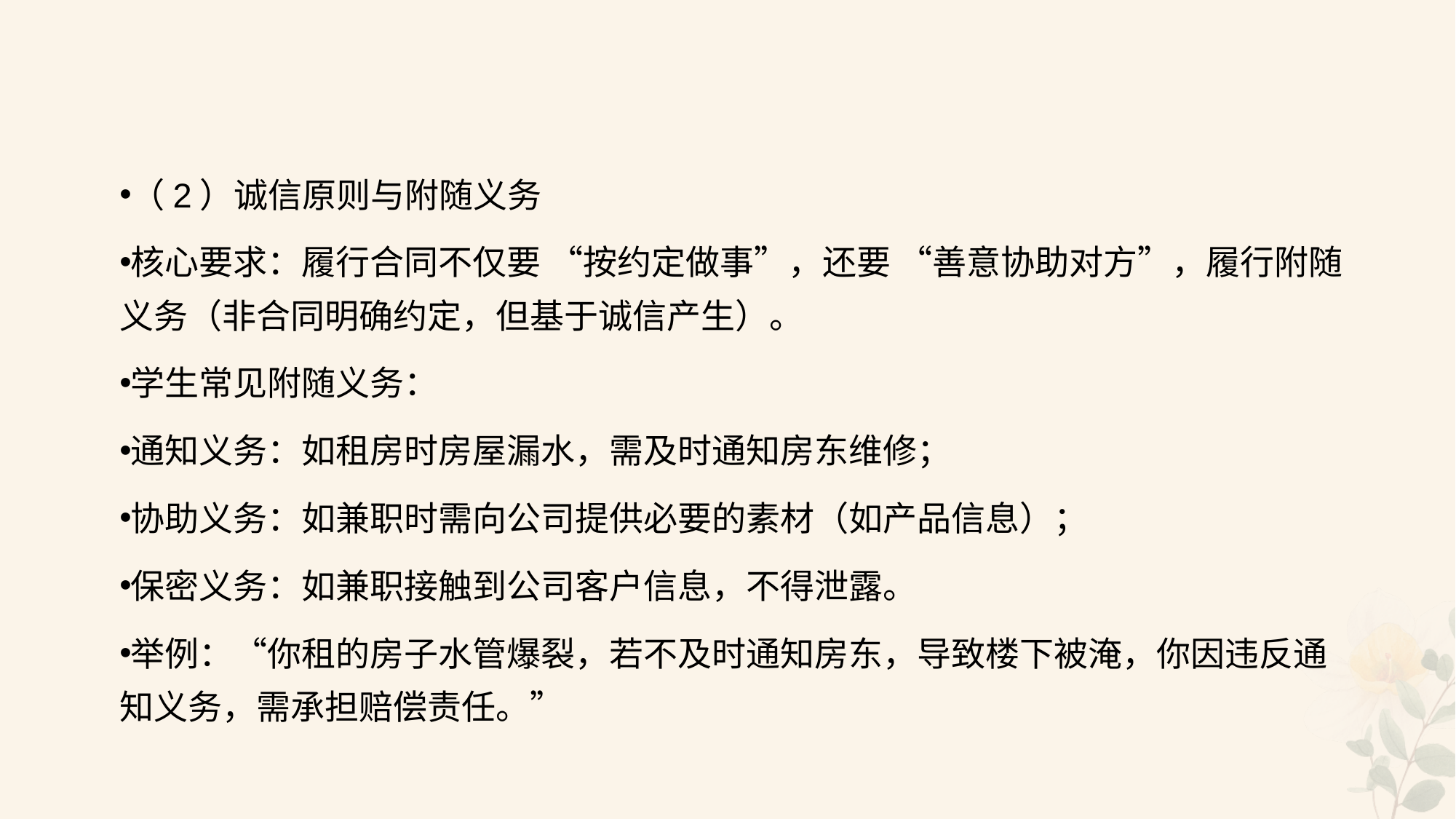

#
（2）诚信原则与附随义务
核心要求：履行合同不仅要 “按约定做事”，还要 “善意协助对方”，履行附随义务（非合同明确约定，但基于诚信产生）。
学生常见附随义务：
通知义务：如租房时房屋漏水，需及时通知房东维修；
协助义务：如兼职时需向公司提供必要的素材（如产品信息）；
保密义务：如兼职接触到公司客户信息，不得泄露。
举例：“你租的房子水管爆裂，若不及时通知房东，导致楼下被淹，你因违反通知义务，需承担赔偿责任。”